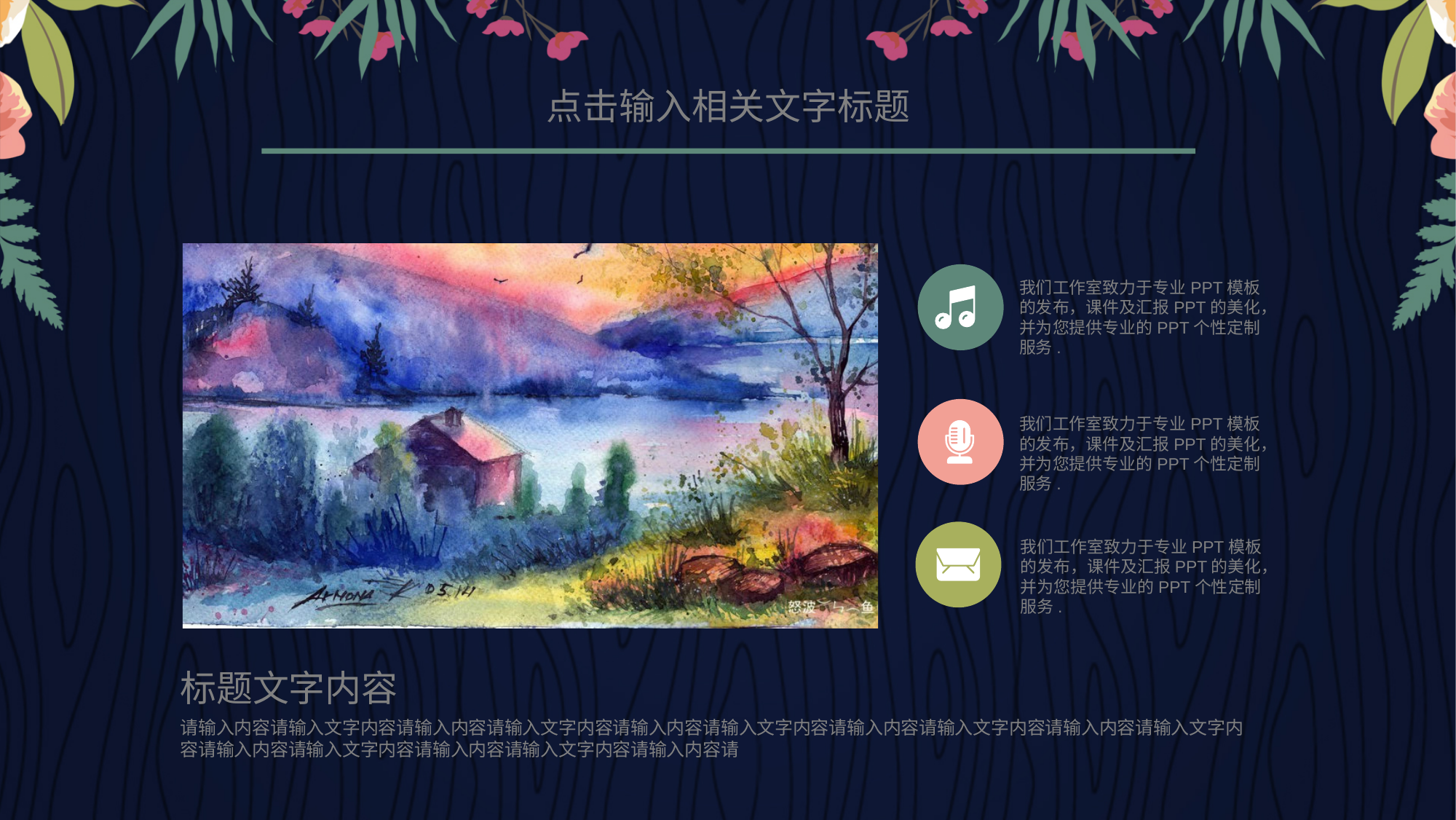

点击输入相关文字标题

我们工作室致力于专业PPT模板的发布，课件及汇报PPT的美化，并为您提供专业的PPT个性定制服务.

我们工作室致力于专业PPT模板的发布，课件及汇报PPT的美化，并为您提供专业的PPT个性定制服务.

我们工作室致力于专业PPT模板的发布，课件及汇报PPT的美化，并为您提供专业的PPT个性定制服务.

标题文字内容
请输入内容请输入文字内容请输入内容请输入文字内容请输入内容请输入文字内容请输入内容请输入文字内容请输入内容请输入文字内容请输入内容请输入文字内容请输入内容请输入文字内容请输入内容请